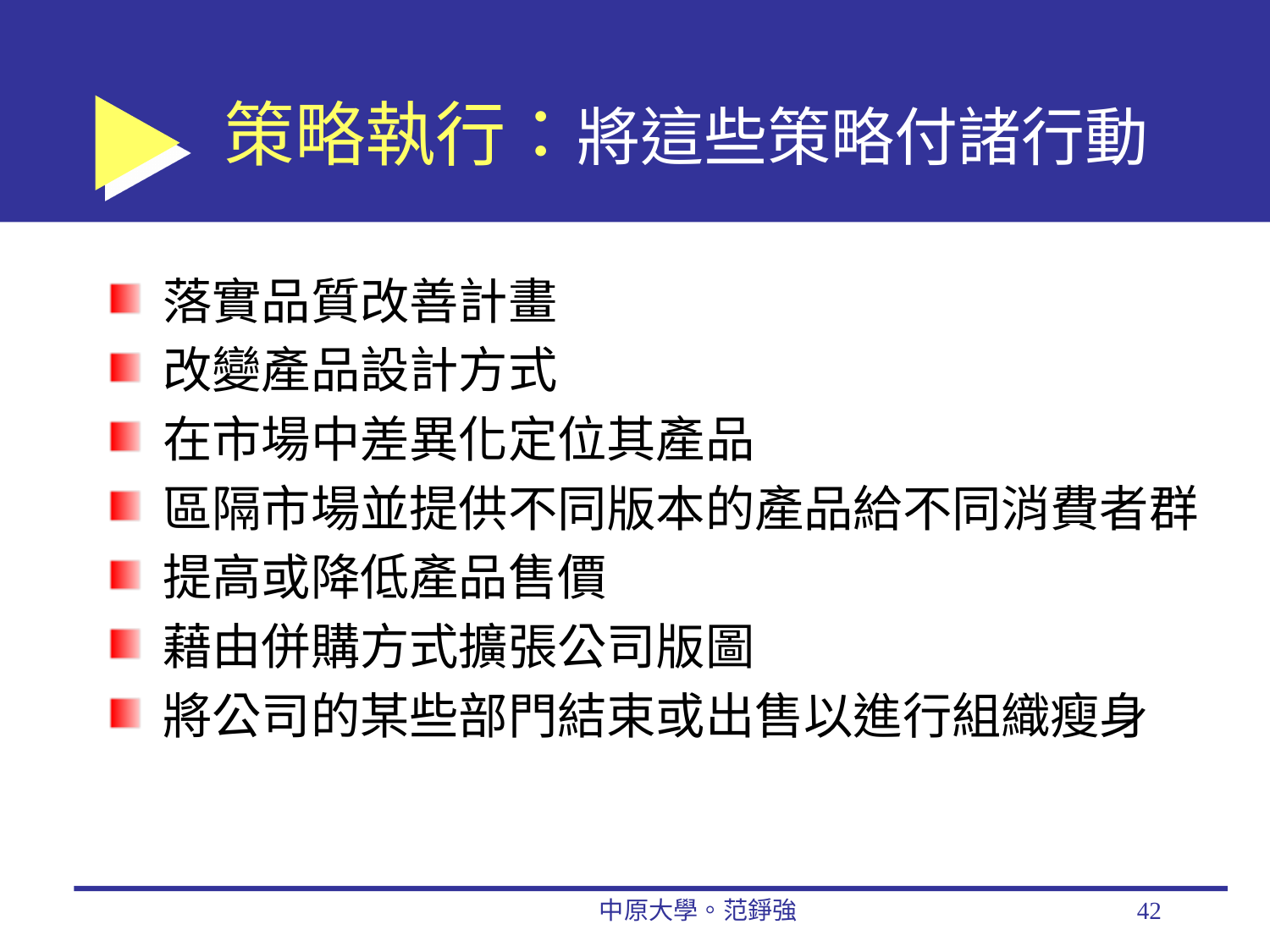

# 策略執行：將這些策略付諸行動
落實品質改善計畫
改變產品設計方式
在市場中差異化定位其產品
區隔市場並提供不同版本的產品給不同消費者群
提高或降低產品售價
藉由併購方式擴張公司版圖
將公司的某些部門結束或出售以進行組織瘦身
中原大學。范錚強
42